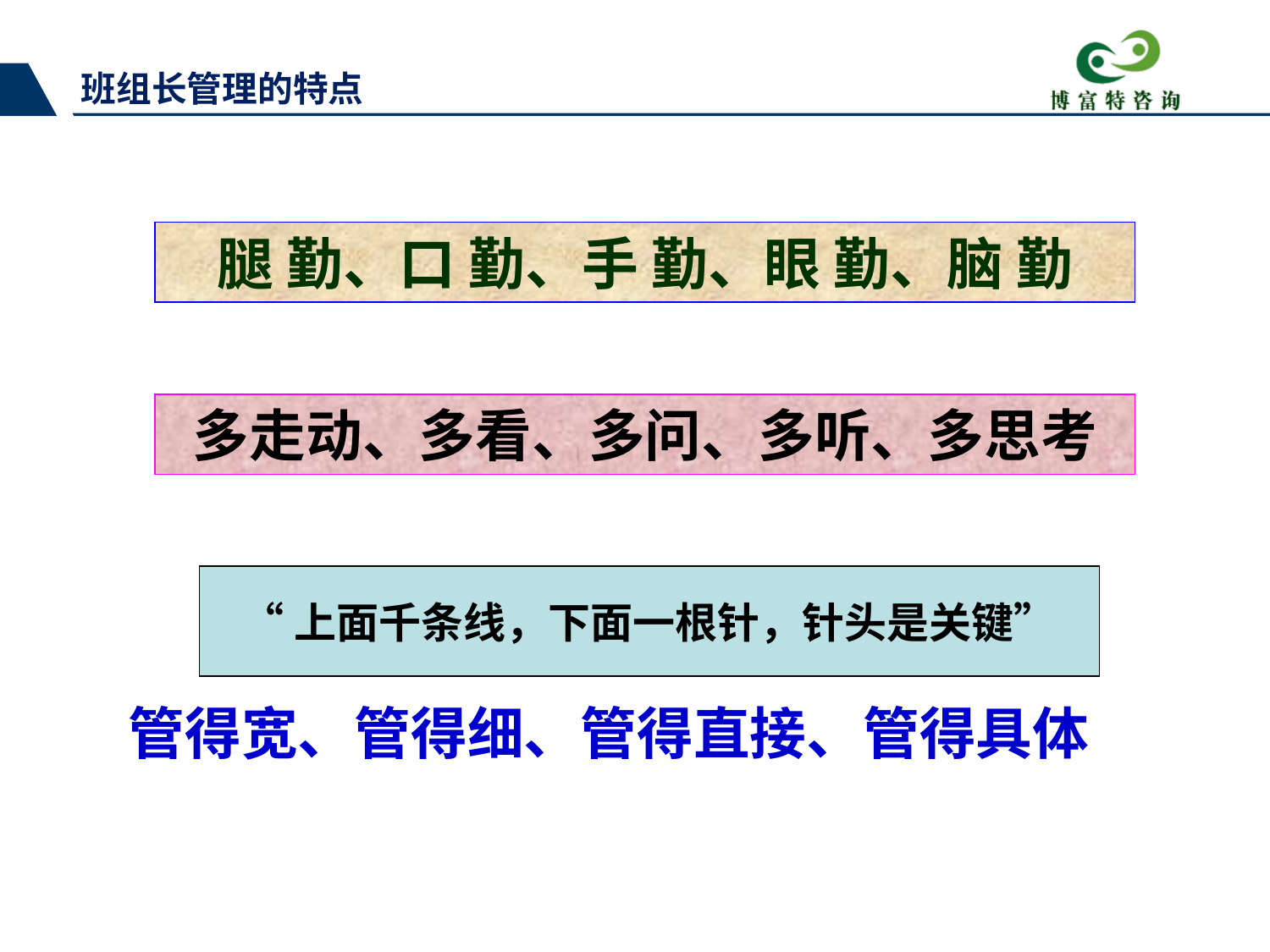

班组长管理的特点

   管得宽、管得细、管得直接、管得具体
腿 勤、口 勤、手 勤、眼 勤、脑 勤
多走动、多看、多问、多听、多思考
“上面千条线，下面一根针，针头是关键”